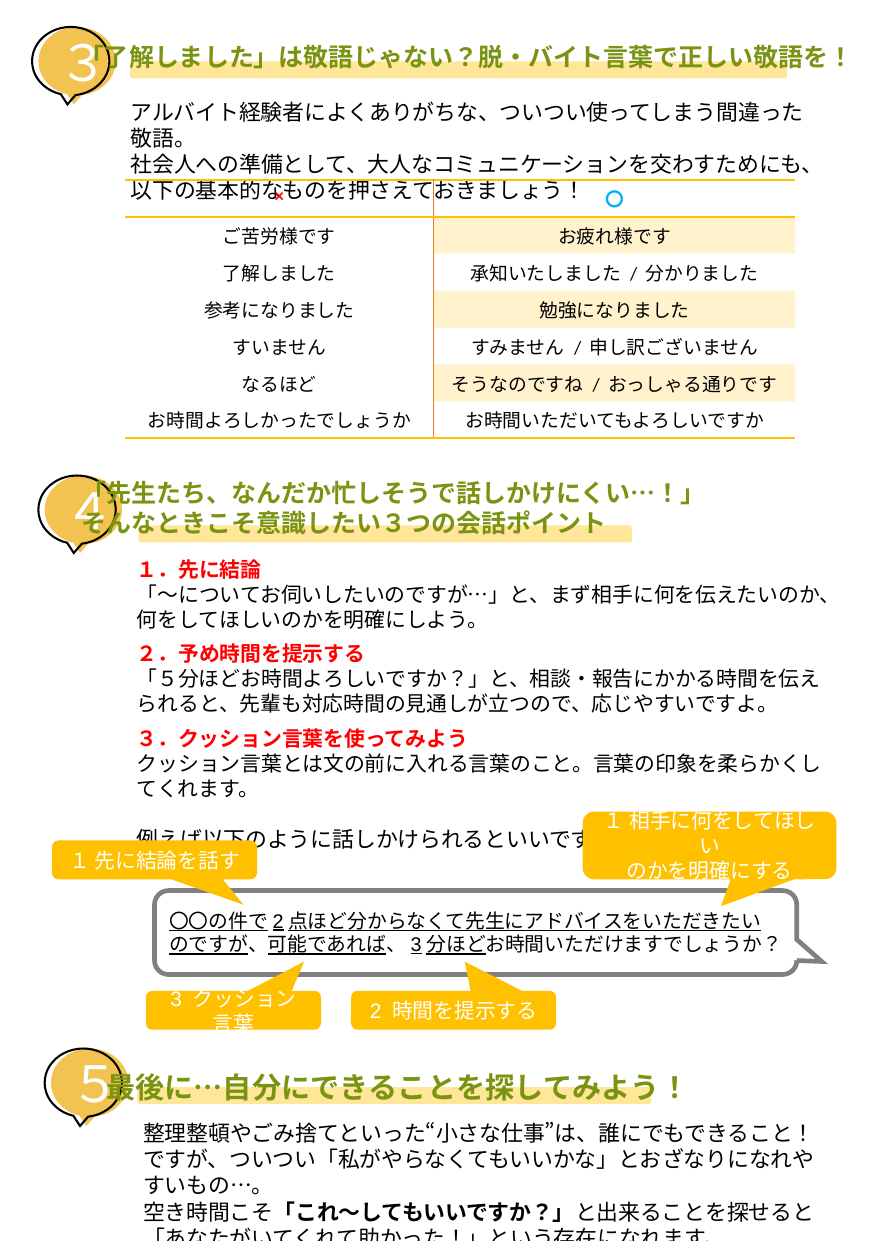

３

「了解しました」は敬語じゃない？脱・バイト言葉で正しい敬語を！

アルバイト経験者によくありがちな、ついつい使ってしまう間違った敬語。
社会人への準備として、大人なコミュニケーションを交わすためにも、
以下の基本的なものを押さえておきましょう！
| × | 〇 |
| --- | --- |
| ご苦労様です | お疲れ様です |
| 了解しました | 承知いたしました / 分かりました |
| 参考になりました | 勉強になりました |
| すいません | すみません / 申し訳ございません |
| なるほど | そうなのですね / おっしゃる通りです |
| お時間よろしかったでしょうか | お時間いただいてもよろしいですか |
「先生たち、なんだか忙しそうで話しかけにくい…！」
そんなときこそ意識したい３つの会話ポイント
４

１．先に結論
「～についてお伺いしたいのですが…」と、まず相手に何を伝えたいのか、何をしてほしいのかを明確にしよう。

２．予め時間を提示する
「５分ほどお時間よろしいですか？」と、相談・報告にかかる時間を伝えられると、先輩も対応時間の見通しが立つので、応じやすいですよ。

３．クッション言葉を使ってみよう
クッション言葉とは文の前に入れる言葉のこと。言葉の印象を柔らかくしてくれます。

例えば以下のように話しかけられるといいですね！

１ 相手に何をしてほしい
のかを明確にする
１ 先に結論を話す

〇〇の件で2点ほど分からなくて先生にアドバイスをいただきたい
のですが、可能であれば、3分ほどお時間いただけますでしょうか？
2 時間を提示する
3 クッション言葉
５

最後に…自分にできることを探してみよう！

整理整頓やごみ捨てといった“小さな仕事”は、誰にでもできること！
ですが、ついつい「私がやらなくてもいいかな」とおざなりになれやすいもの…。
空き時間こそ「これ～してもいいですか？」と出来ることを探せると
「あなたがいてくれて助かった！」という存在になれます。